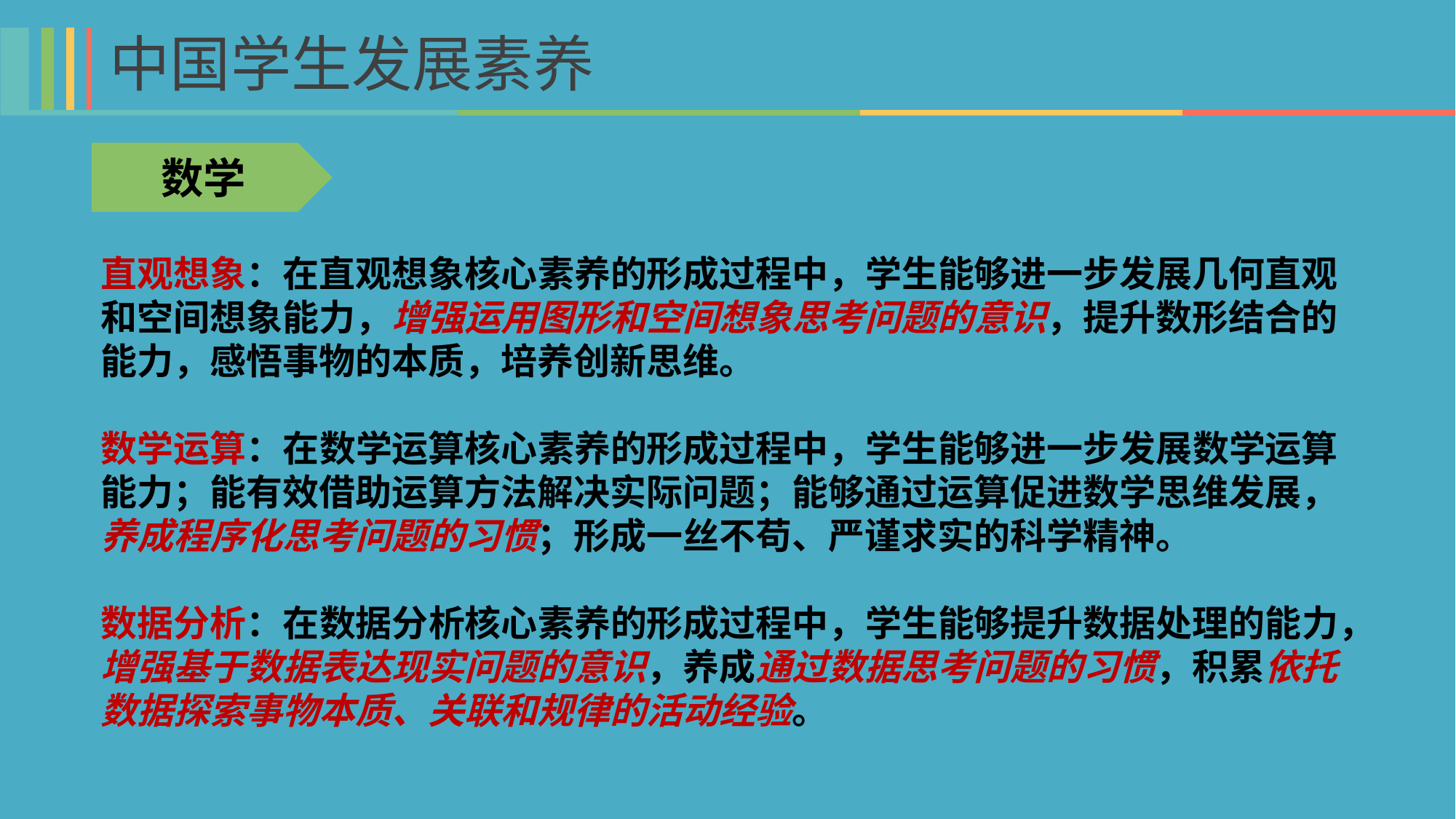

中国学生发展素养

数学
直观想象：在直观想象核心素养的形成过程中，学生能够进一步发展几何直观和空间想象能力，增强运用图形和空间想象思考问题的意识，提升数形结合的能力，感悟事物的本质，培养创新思维。

数学运算：在数学运算核心素养的形成过程中，学生能够进一步发展数学运算能力；能有效借助运算方法解决实际问题；能够通过运算促进数学思维发展，养成程序化思考问题的习惯；形成一丝不苟、严谨求实的科学精神。

数据分析：在数据分析核心素养的形成过程中，学生能够提升数据处理的能力，增强基于数据表达现实问题的意识，养成通过数据思考问题的习惯，积累依托数据探索事物本质、关联和规律的活动经验。